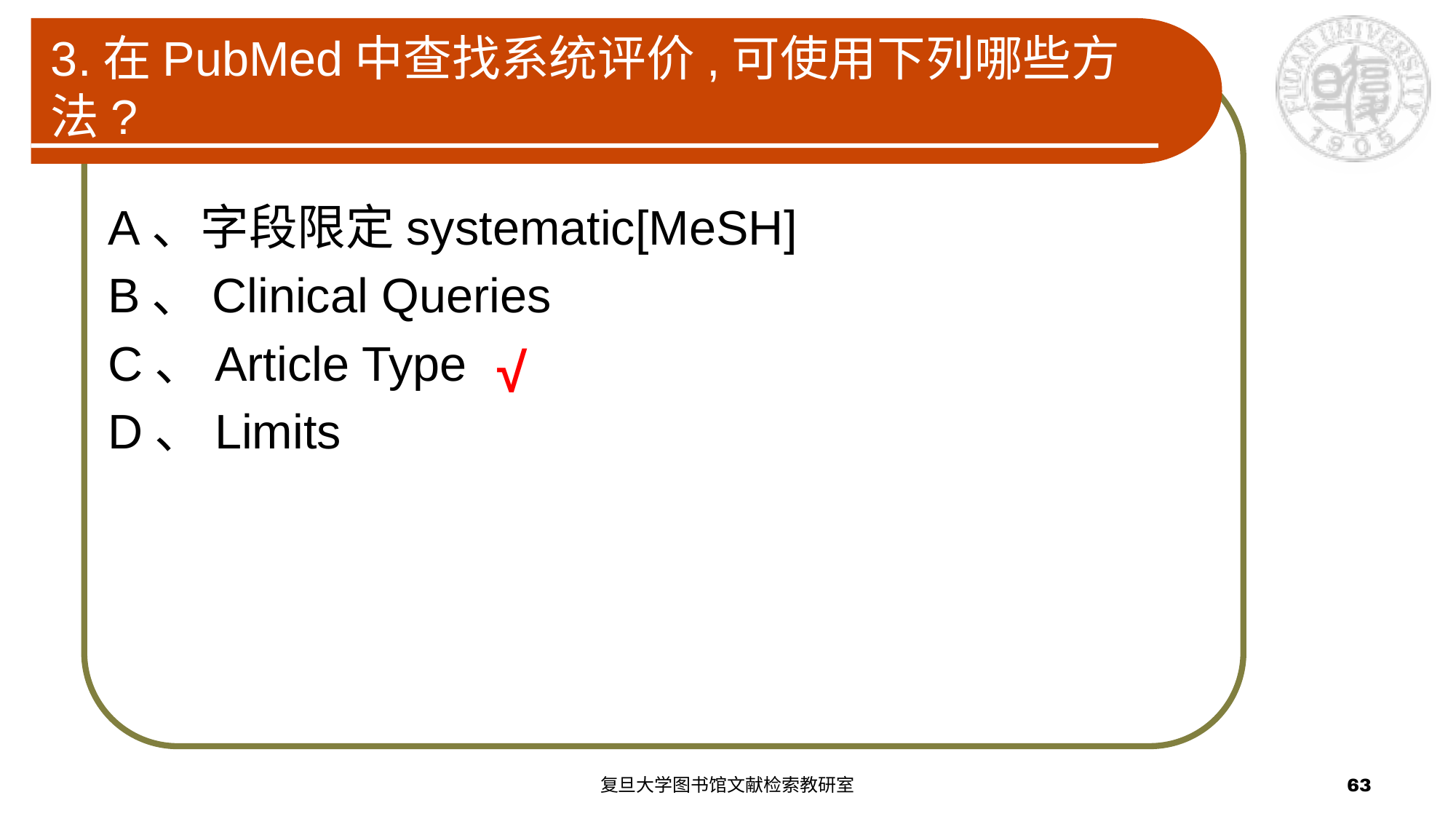

# 3.在PubMed中查找系统评价,可使用下列哪些方法?
A、字段限定systematic[MeSH]
B、Clinical Queries
C、Article Type
D、Limits

√
复旦大学图书馆文献检索教研室
63